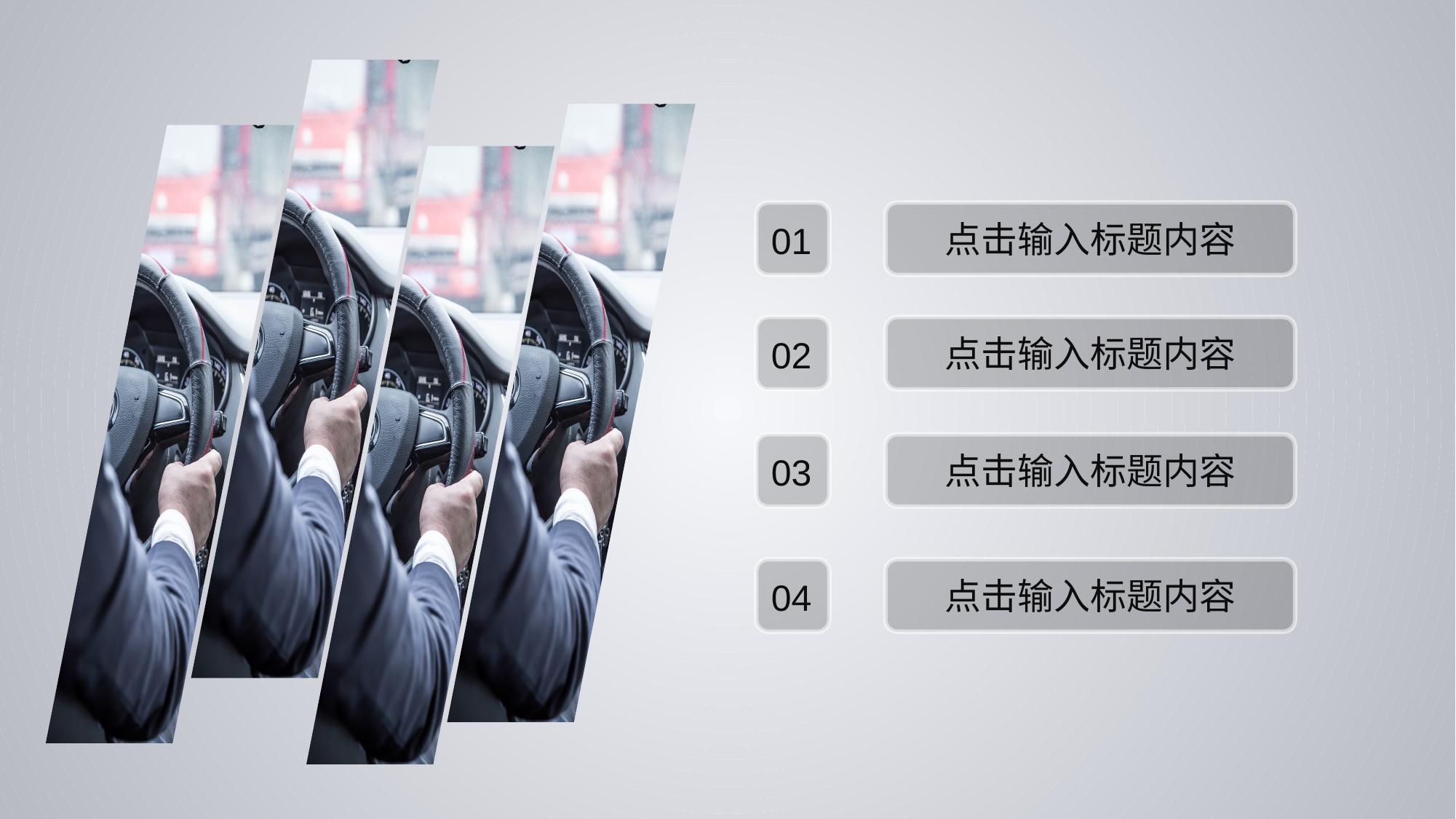

点击输入标题内容
01

点击输入标题内容
02

点击输入标题内容
03

点击输入标题内容
04